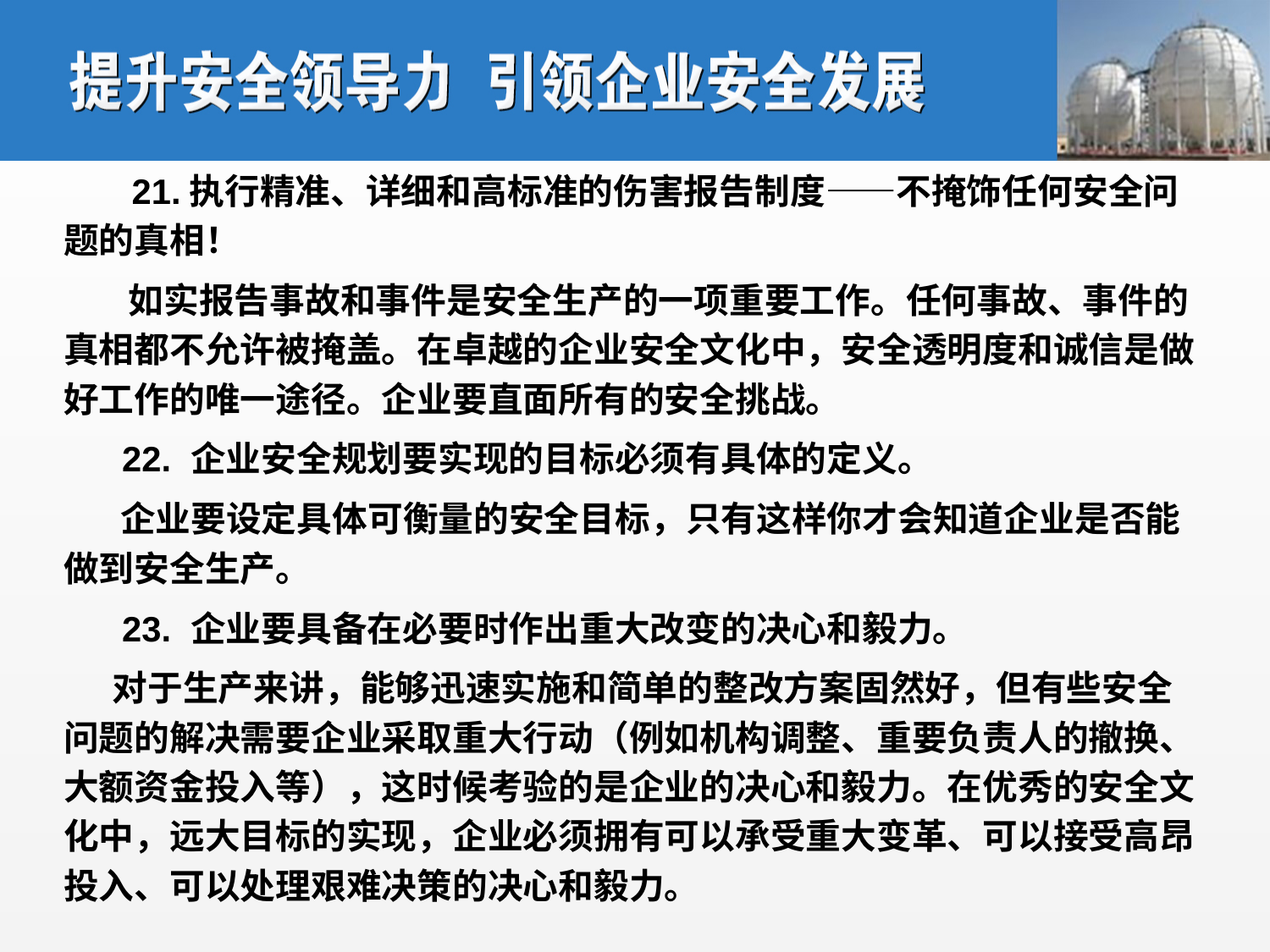

21.执行精准、详细和高标准的伤害报告制度——不掩饰任何安全问题的真相！
       如实报告事故和事件是安全生产的一项重要工作。任何事故、事件的真相都不允许被掩盖。在卓越的企业安全文化中，安全透明度和诚信是做好工作的唯一途径。企业要直面所有的安全挑战。
      22.	企业安全规划要实现的目标必须有具体的定义。
      企业要设定具体可衡量的安全目标，只有这样你才会知道企业是否能做到安全生产。
      23.	企业要具备在必要时作出重大改变的决心和毅力。
     对于生产来讲，能够迅速实施和简单的整改方案固然好，但有些安全问题的解决需要企业采取重大行动（例如机构调整、重要负责人的撤换、大额资金投入等），这时候考验的是企业的决心和毅力。在优秀的安全文化中，远大目标的实现，企业必须拥有可以承受重大变革、可以接受高昂投入、可以处理艰难决策的决心和毅力。